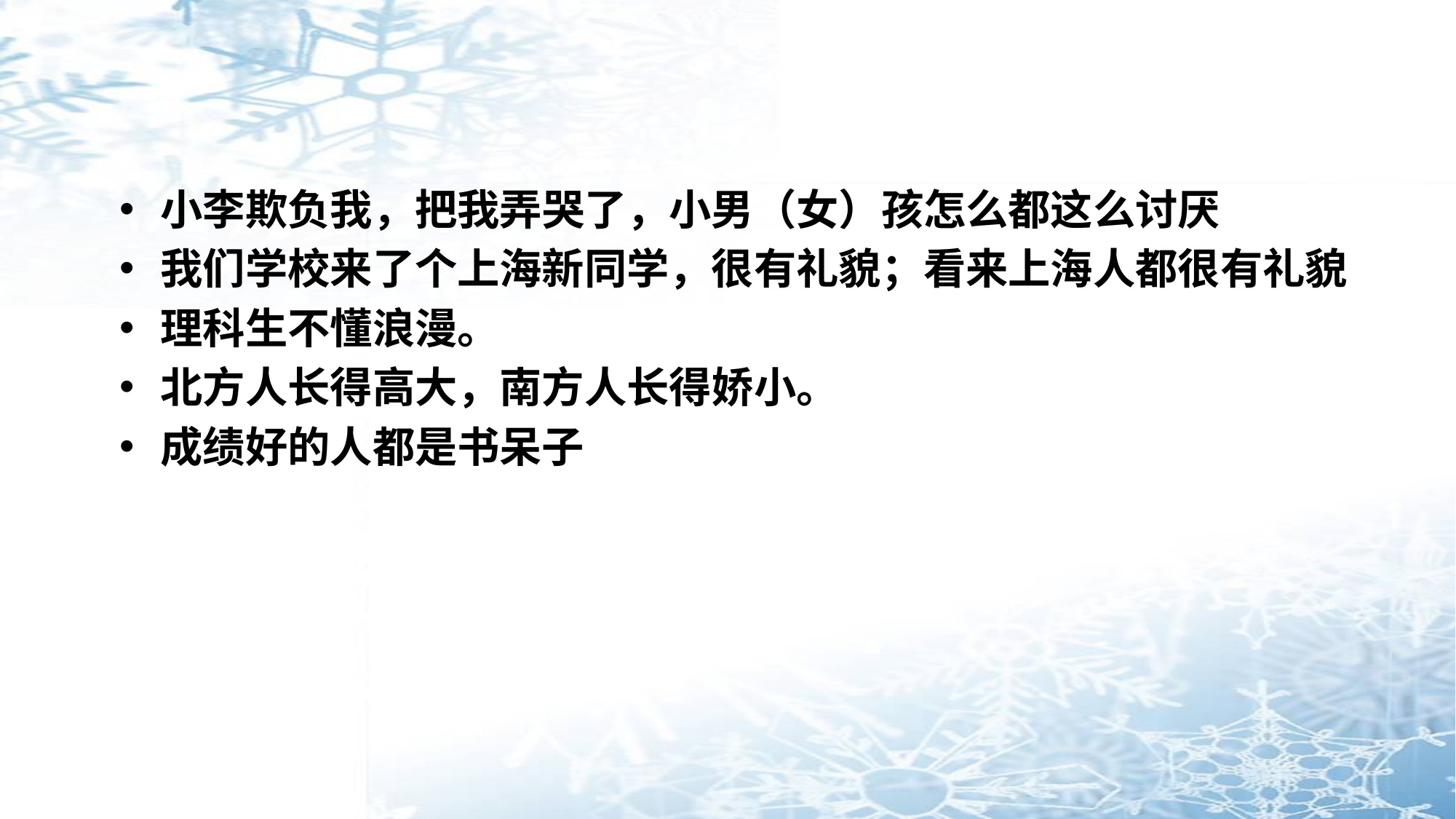

小李欺负我，把我弄哭了，小男（女）孩怎么都这么讨厌
我们学校来了个上海新同学，很有礼貌；看来上海人都很有礼貌
理科生不懂浪漫。
北方人长得高大，南方人长得娇小。
成绩好的人都是书呆子